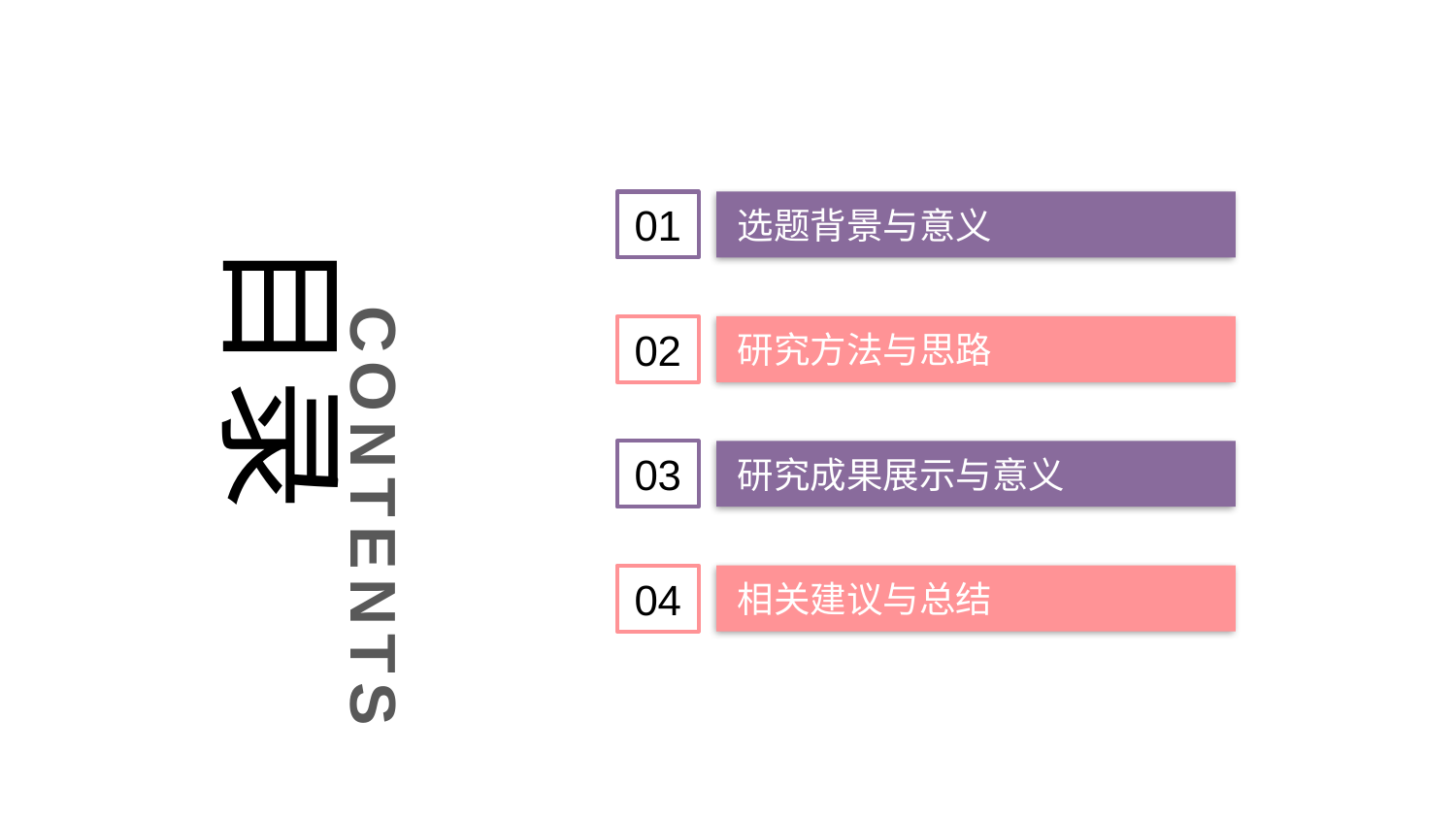

01
选题背景与意义
目录
CONTENTS
02
研究方法与思路
03
研究成果展示与意义
04
相关建议与总结